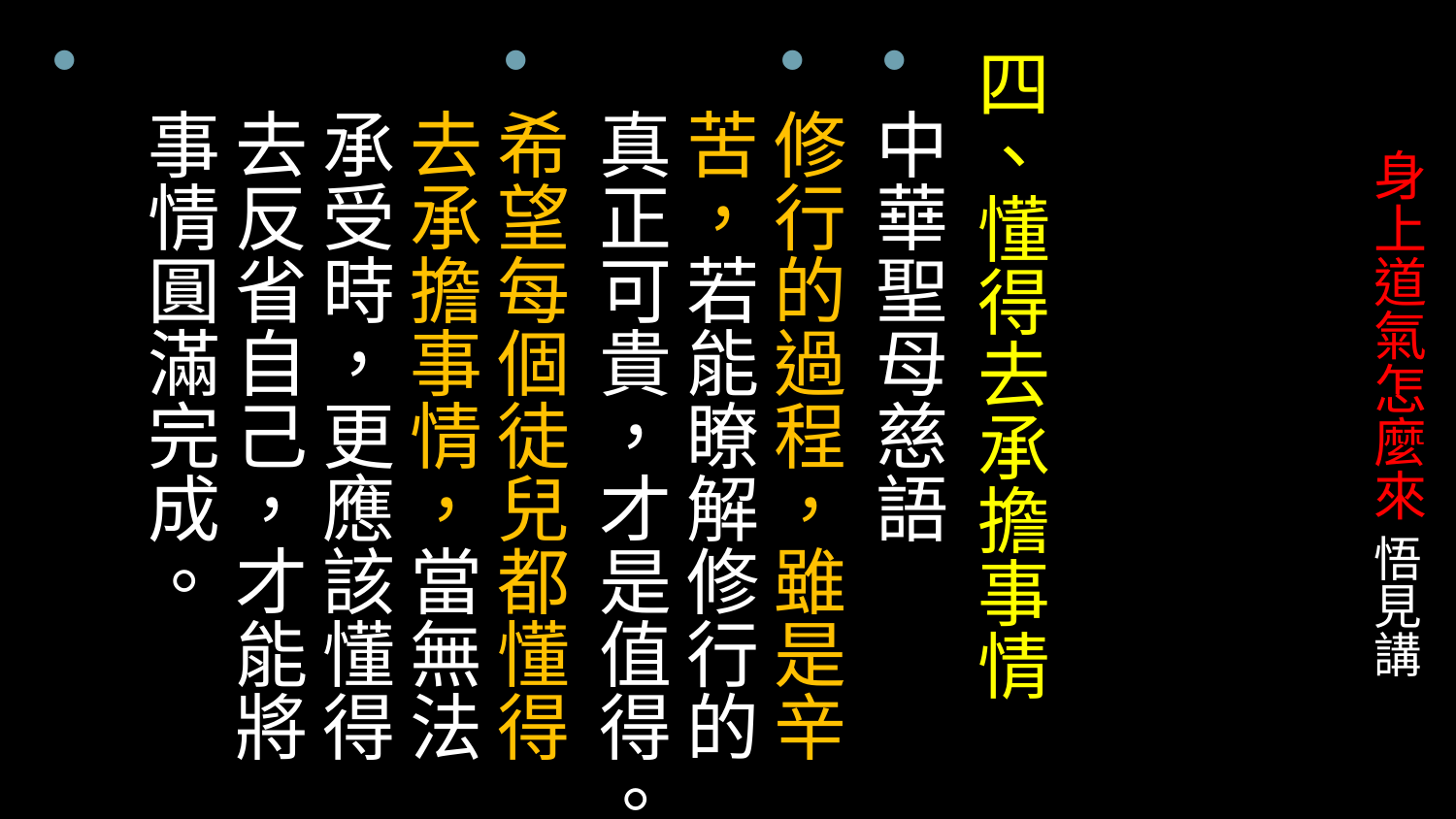

四、懂得去承擔事情
中華聖母慈語
修行的過程，雖是辛苦，若能瞭解修行的真正可貴，才是值得。
希望每個徒兒都懂得去承擔事情，當無法承受時，更應該懂得去反省自己，才能將事情圓滿完成。

# 身上道氣怎麼來 悟見講